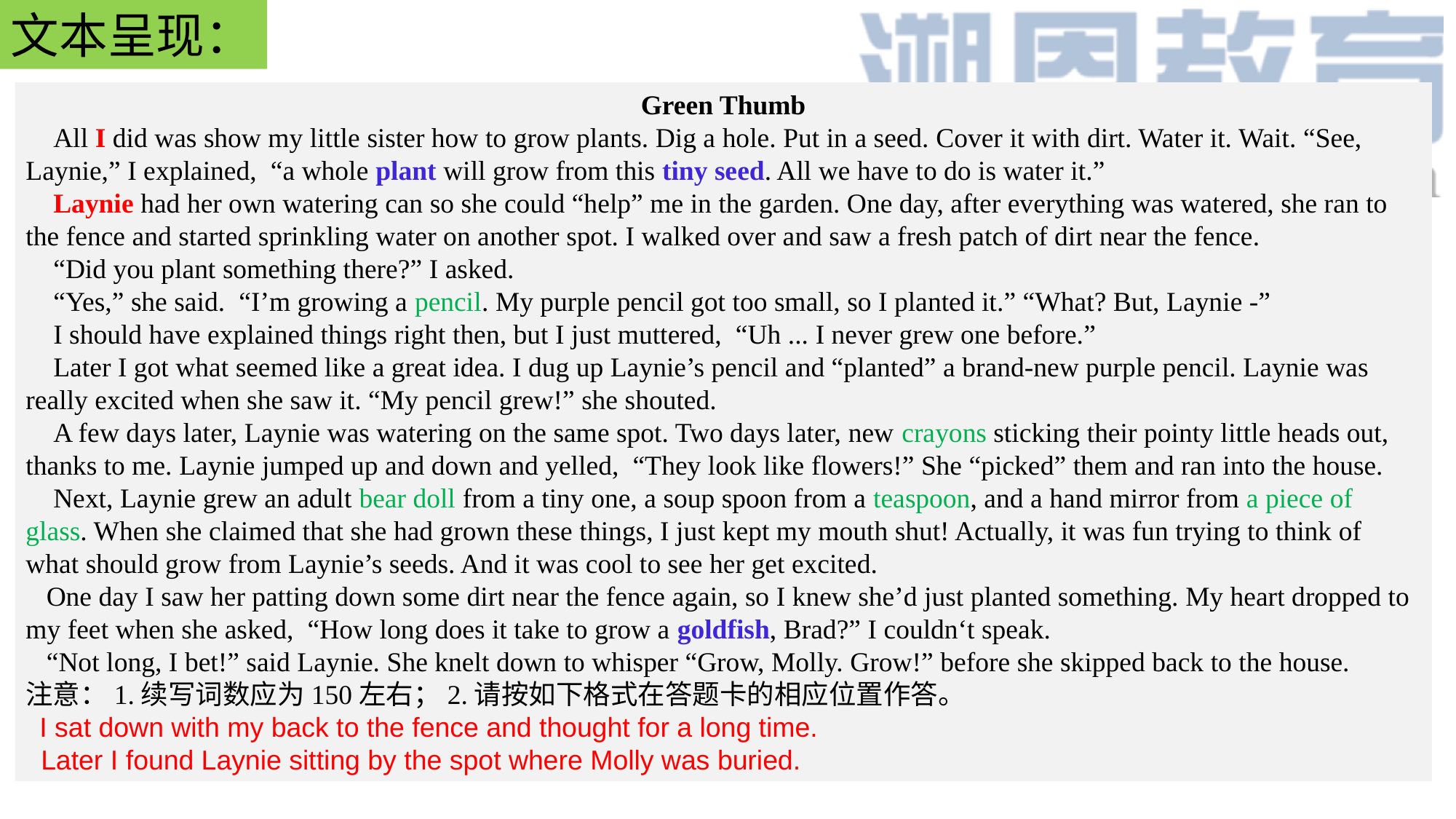

文本呈现：
Green Thumb
    All I did was show my little sister how to grow plants. Dig a hole. Put in a seed. Cover it with dirt. Water it. Wait. “See, Laynie,” I explained,  “a whole plant will grow from this tiny seed. All we have to do is water it.”
    Laynie had her own watering can so she could “help” me in the garden. One day, after everything was watered, she ran to the fence and started sprinkling water on another spot. I walked over and saw a fresh patch of dirt near the fence.
    “Did you plant something there?” I asked.
    “Yes,” she said.  “I’m growing a pencil. My purple pencil got too small, so I planted it.” “What? But, Laynie -”
    I should have explained things right then, but I just muttered,  “Uh ... I never grew one before.”
    Later I got what seemed like a great idea. I dug up Laynie’s pencil and “planted” a brand-new purple pencil. Laynie was really excited when she saw it. “My pencil grew!” she shouted.
    A few days later, Laynie was watering on the same spot. Two days later, new crayons sticking their pointy little heads out, thanks to me. Laynie jumped up and down and yelled,  “They look like flowers!” She “picked” them and ran into the house.
    Next, Laynie grew an adult bear doll from a tiny one, a soup spoon from a teaspoon, and a hand mirror from a piece of glass. When she claimed that she had grown these things, I just kept my mouth shut! Actually, it was fun trying to think of what should grow from Laynie’s seeds. And it was cool to see her get excited.
   One day I saw her patting down some dirt near the fence again, so I knew she’d just planted something. My heart dropped to my feet when she asked,  “How long does it take to grow a goldfish, Brad?” I couldn‘t speak.
   “Not long, I bet!” said Laynie. She knelt down to whisper “Grow, Molly. Grow!” before she skipped back to the house.
注意：1.续写词数应为150左右；2.请按如下格式在答题卡的相应位置作答。
  I sat down with my back to the fence and thought for a long time.
  Later I found Laynie sitting by the spot where Molly was buried.